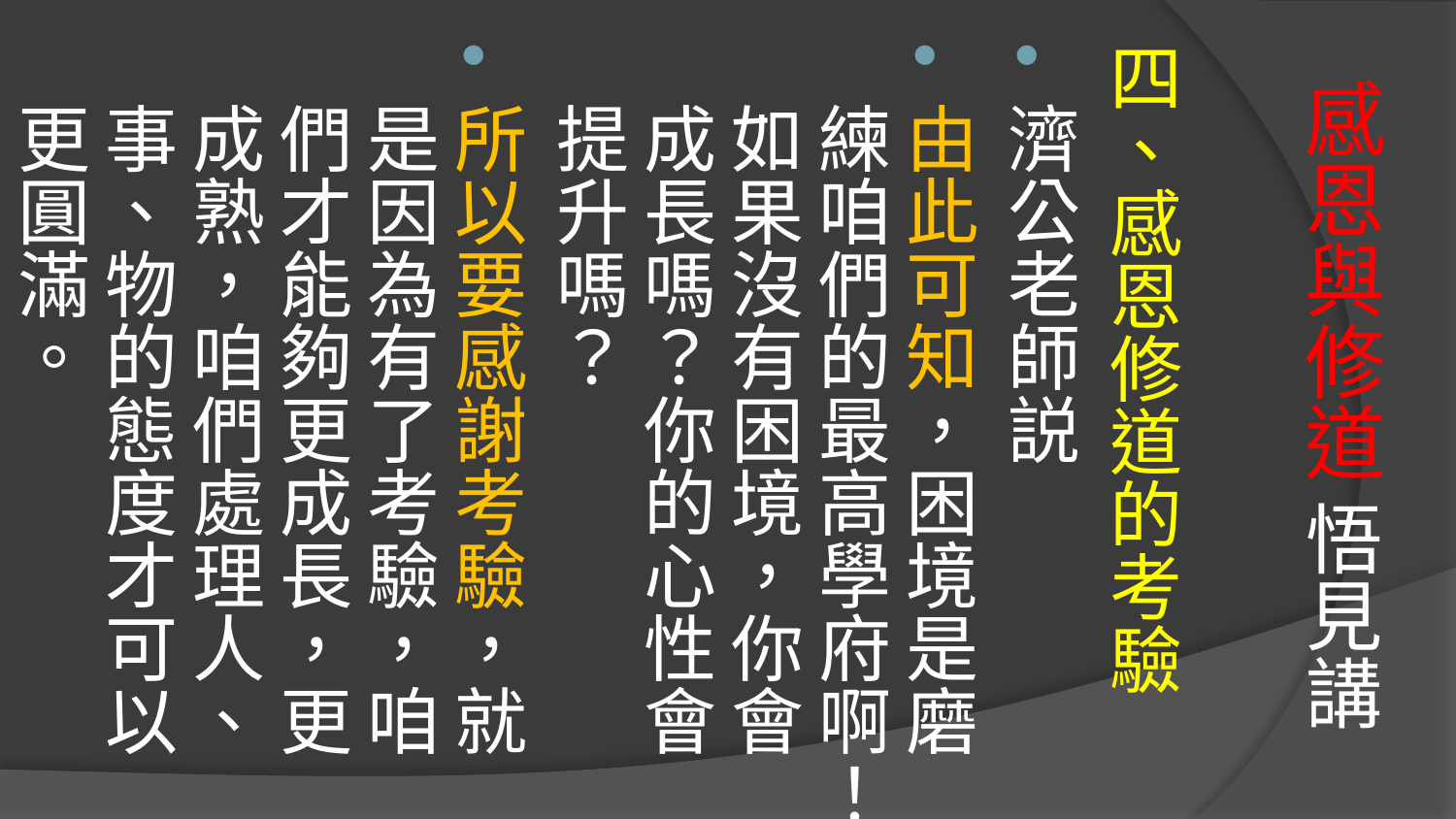

四、感恩修道的考驗
濟公老師説
由此可知，困境是磨練咱們的最高學府啊！如果沒有困境，你會成長嗎？你的心性會提升嗎？
所以要感謝考驗，就是因為有了考驗，咱們才能夠更成長，更成熟，咱們處理人、事、物的態度才可以更圓滿。
# 感恩與修道 悟見講